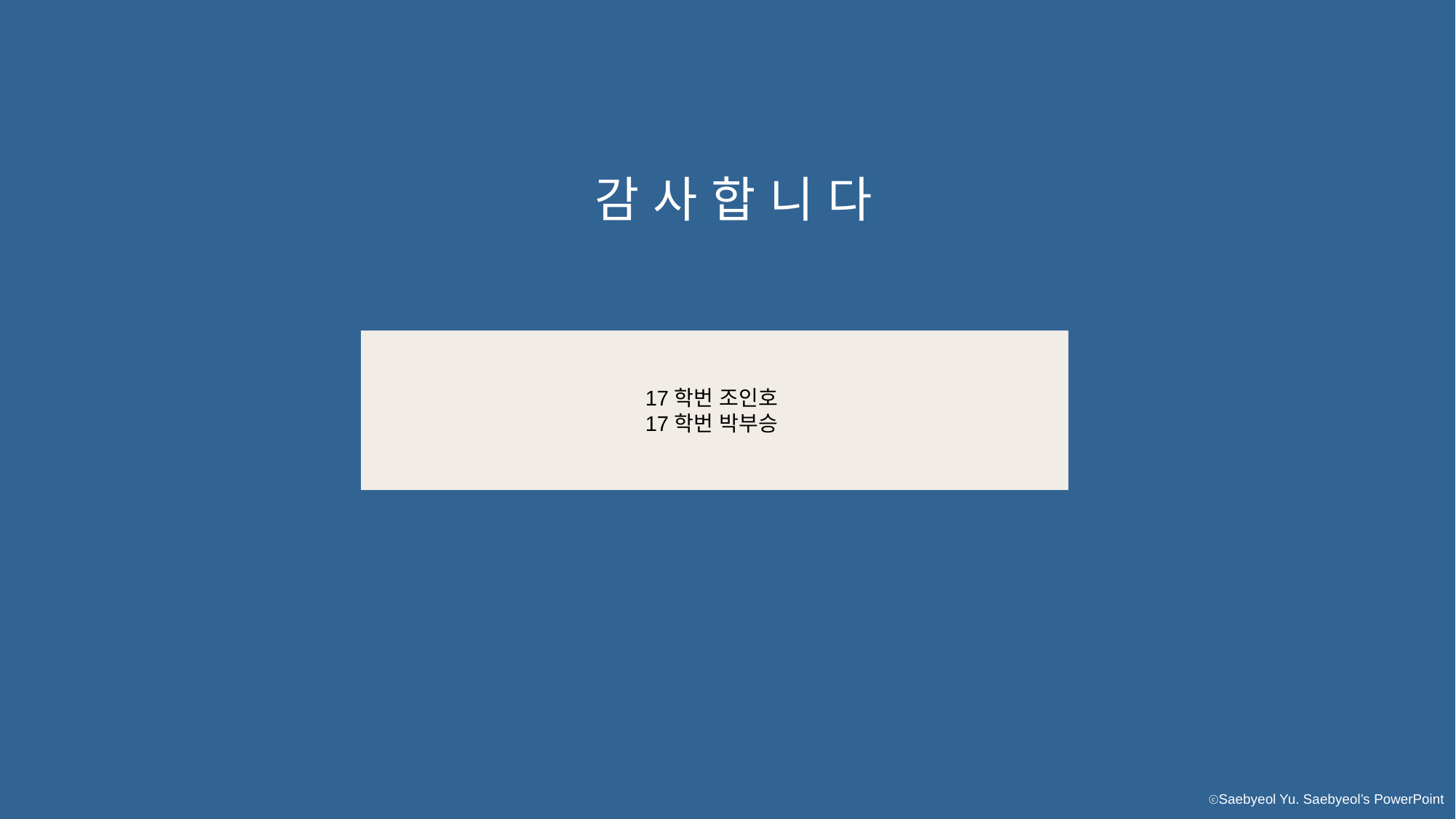

감 사 합 니 다
17학번 조인호
17학번 박부승